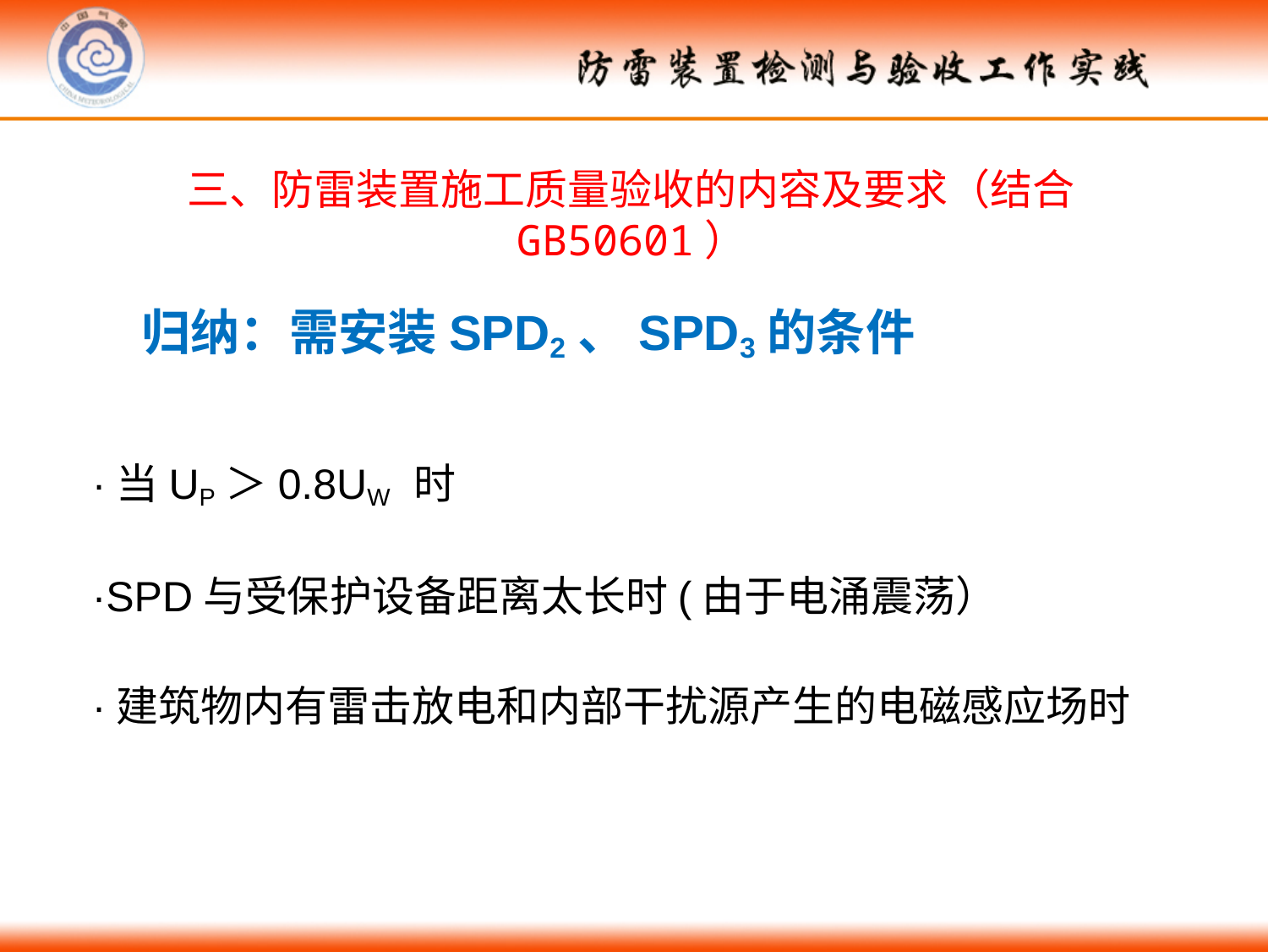

三、防雷装置施工质量验收的内容及要求（结合GB50601）
# 归纳：需安装SPD2、SPD3的条件
·当UP＞0.8UW  时
·SPD与受保护设备距离太长时(由于电涌震荡）
·建筑物内有雷击放电和内部干扰源产生的电磁感应场时